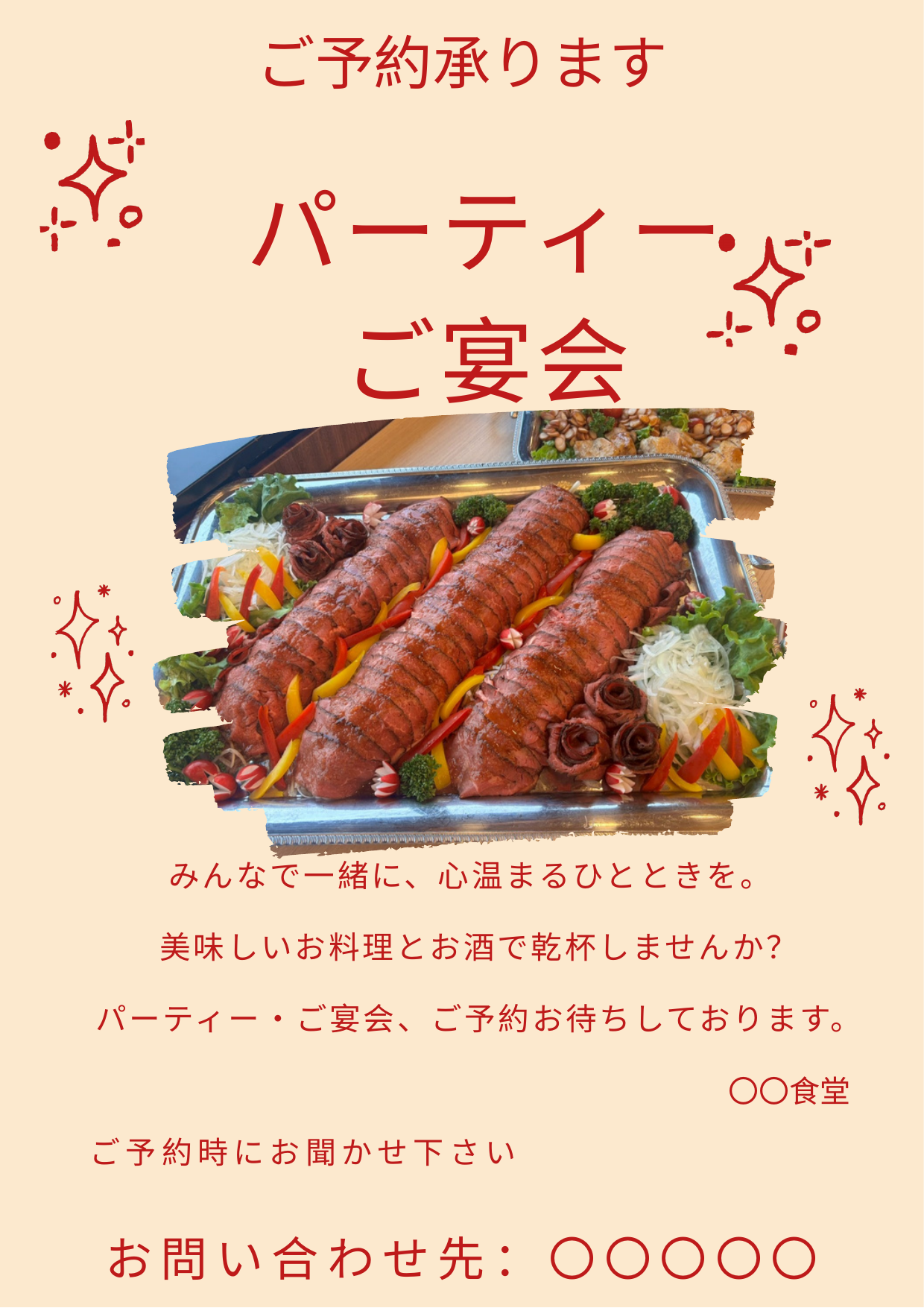

ご予約承ります

パーティー　ご宴会

みんなで一緒に、心温まるひとときを。
 美味しいお料理とお酒で乾杯しませんか？
 パーティー・ご宴会、ご予約お待ちしております。
〇〇食堂
日程
時間
会費
会場
ご予約時にお聞かせ下さい
お問い合わせ先：〇〇〇〇〇